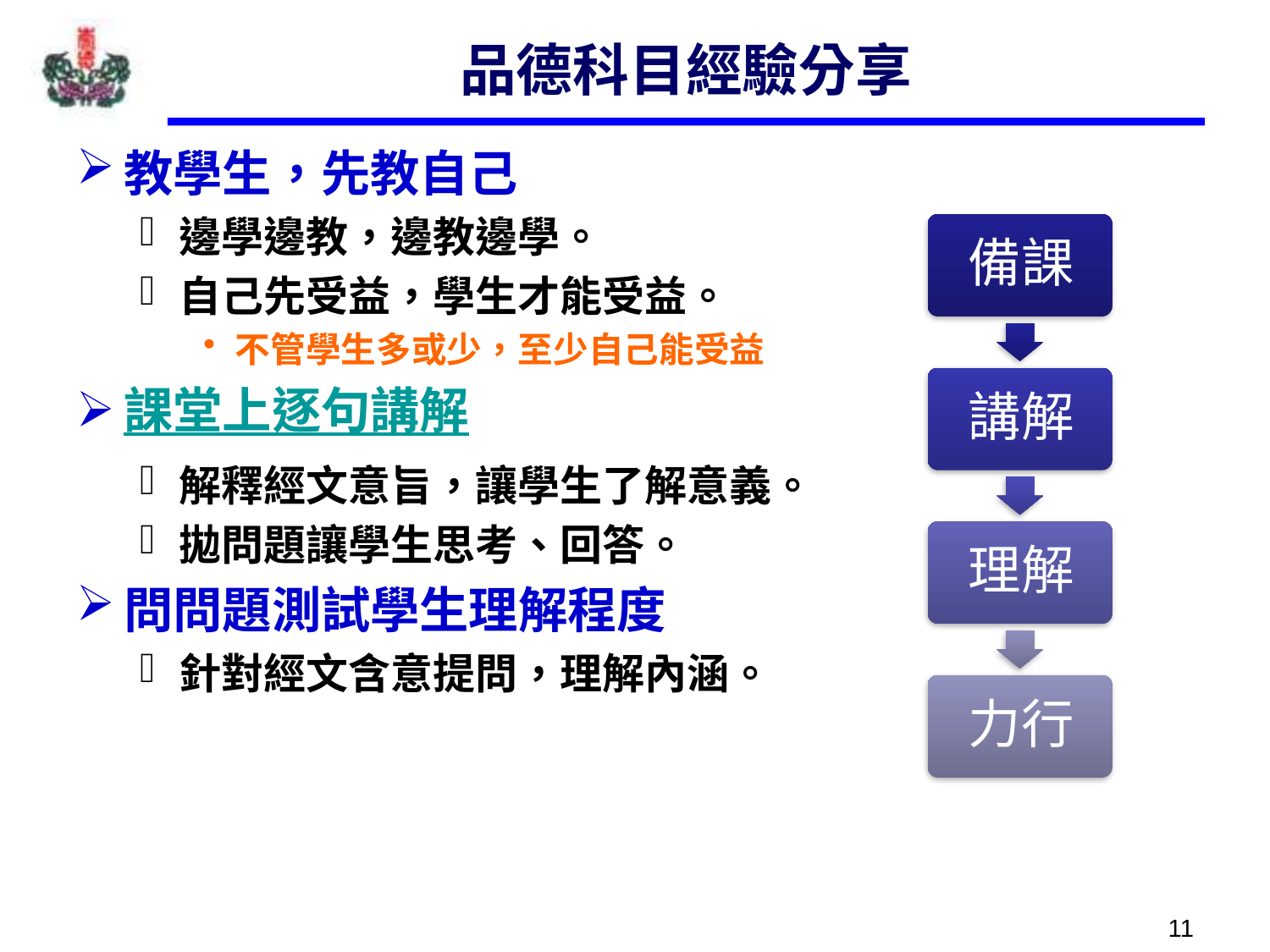

# 品德科目經驗分享
教學生，先教自己
邊學邊教，邊教邊學。
自己先受益，學生才能受益。
不管學生多或少，至少自己能受益
課堂上逐句講解
解釋經文意旨，讓學生了解意義。
拋問題讓學生思考、回答。
問問題測試學生理解程度
針對經文含意提問，理解內涵。
備課

講解

理解

力行
11